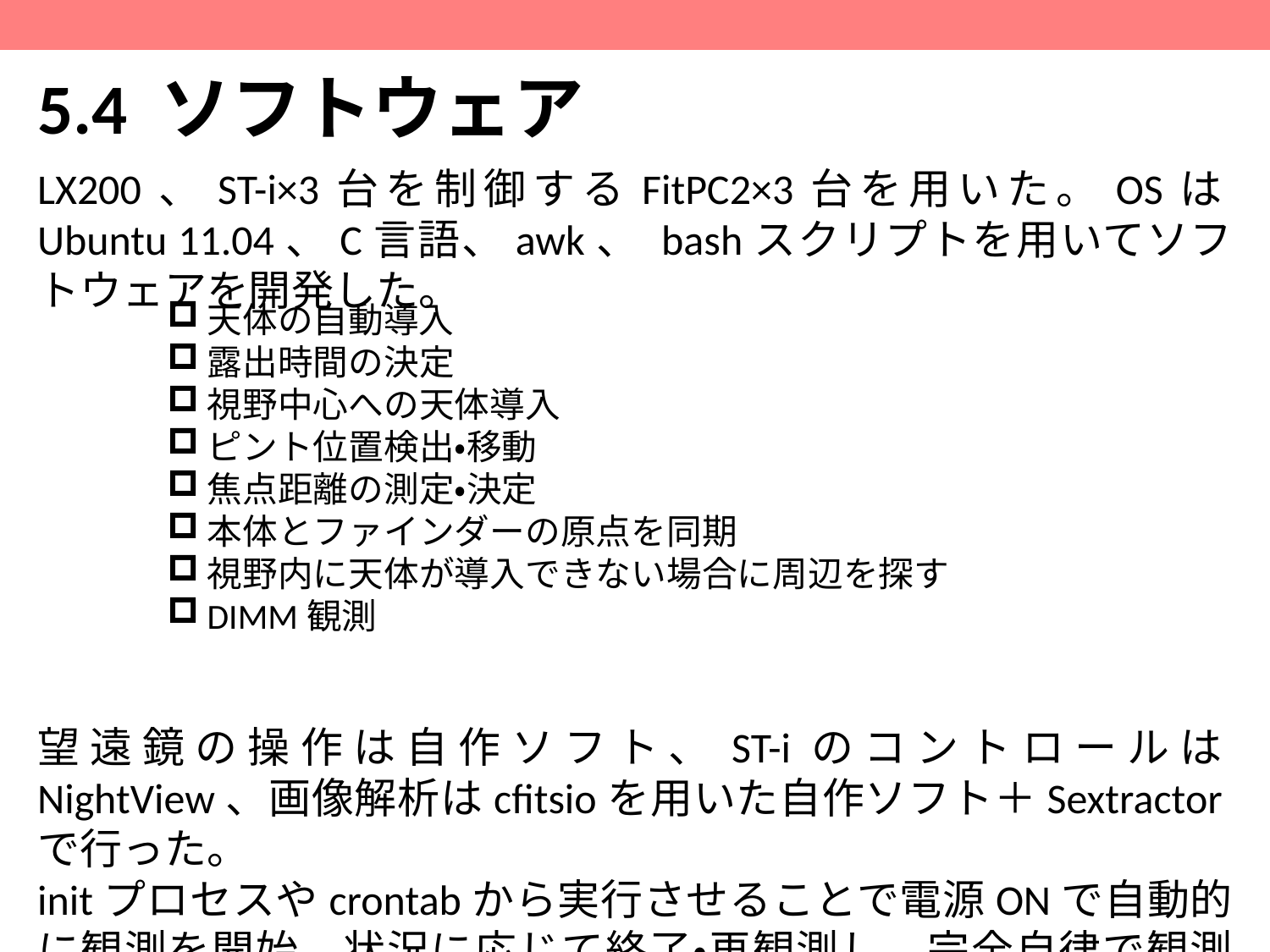

5.4 ソフトウェア
LX200、ST-i×3台を制御するFitPC2×3台を用いた。OSはUbuntu 11.04、C言語、awk、 bashスクリプトを用いてソフトウェアを開発した。

望遠鏡の操作は自作ソフト、ST-iのコントロールはNightView、画像解析はcfitsioを用いた自作ソフト＋Sextractorで行った。
initプロセスやcrontabから実行させることで電源ONで自動的に観測を開始、状況に応じて終了・再観測し、完全自律で観測を行うようにした。解析済みのデータのみ日本に送信するシステムとした。
天体の自動導入
露出時間の決定
視野中心への天体導入
ピント位置検出・移動
焦点距離の測定・決定
本体とファインダーの原点を同期
視野内に天体が導入できない場合に周辺を探す
DIMM観測